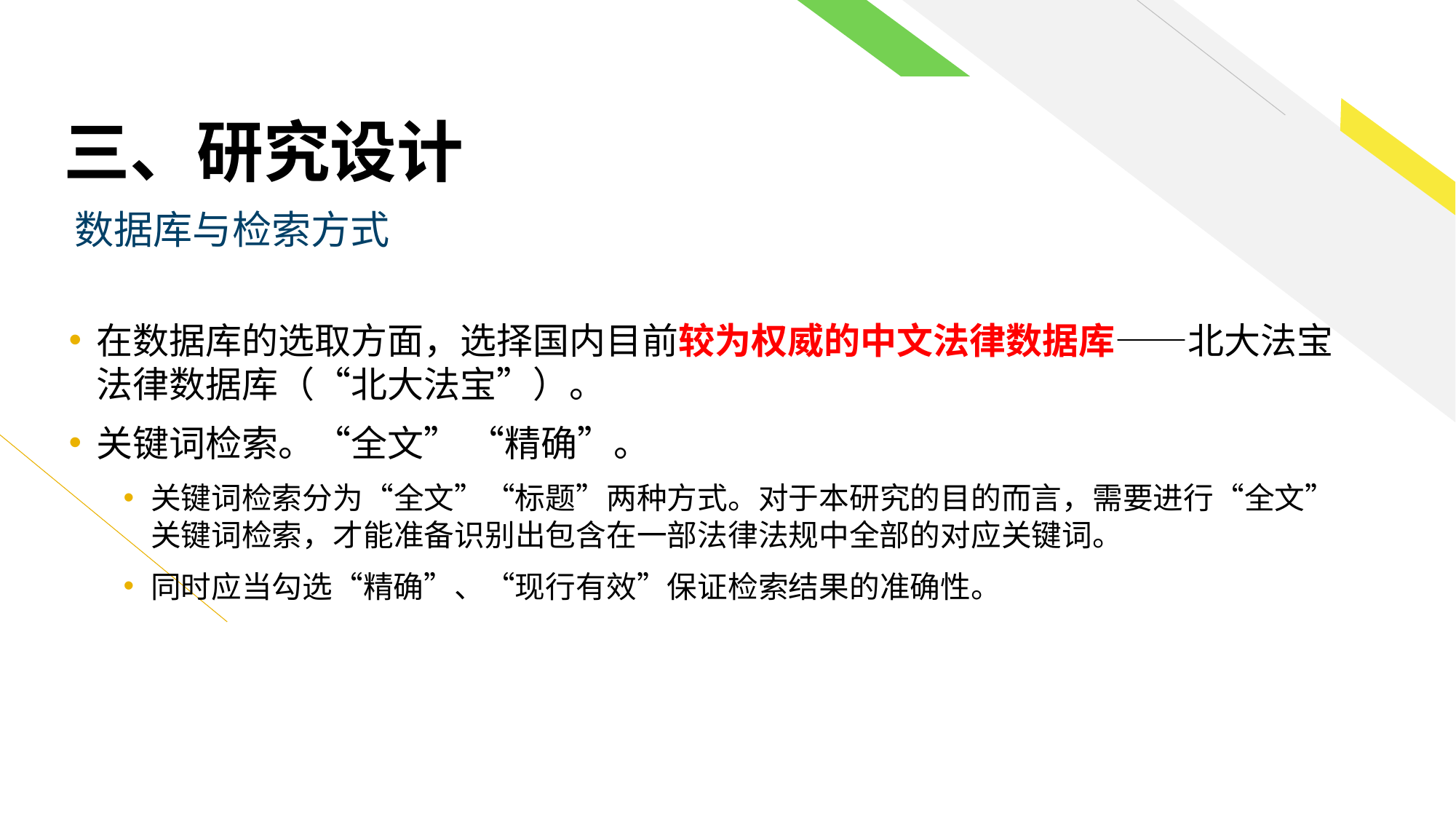

三、研究设计
数据库与检索方式
在数据库的选取方面，选择国内目前较为权威的中文法律数据库——北大法宝法律数据库（“北大法宝”）。
关键词检索。“全文” “精确”。
关键词检索分为“全文”“标题”两种方式。对于本研究的目的而言，需要进行“全文”关键词检索，才能准备识别出包含在一部法律法规中全部的对应关键词。
同时应当勾选“精确”、“现行有效”保证检索结果的准确性。